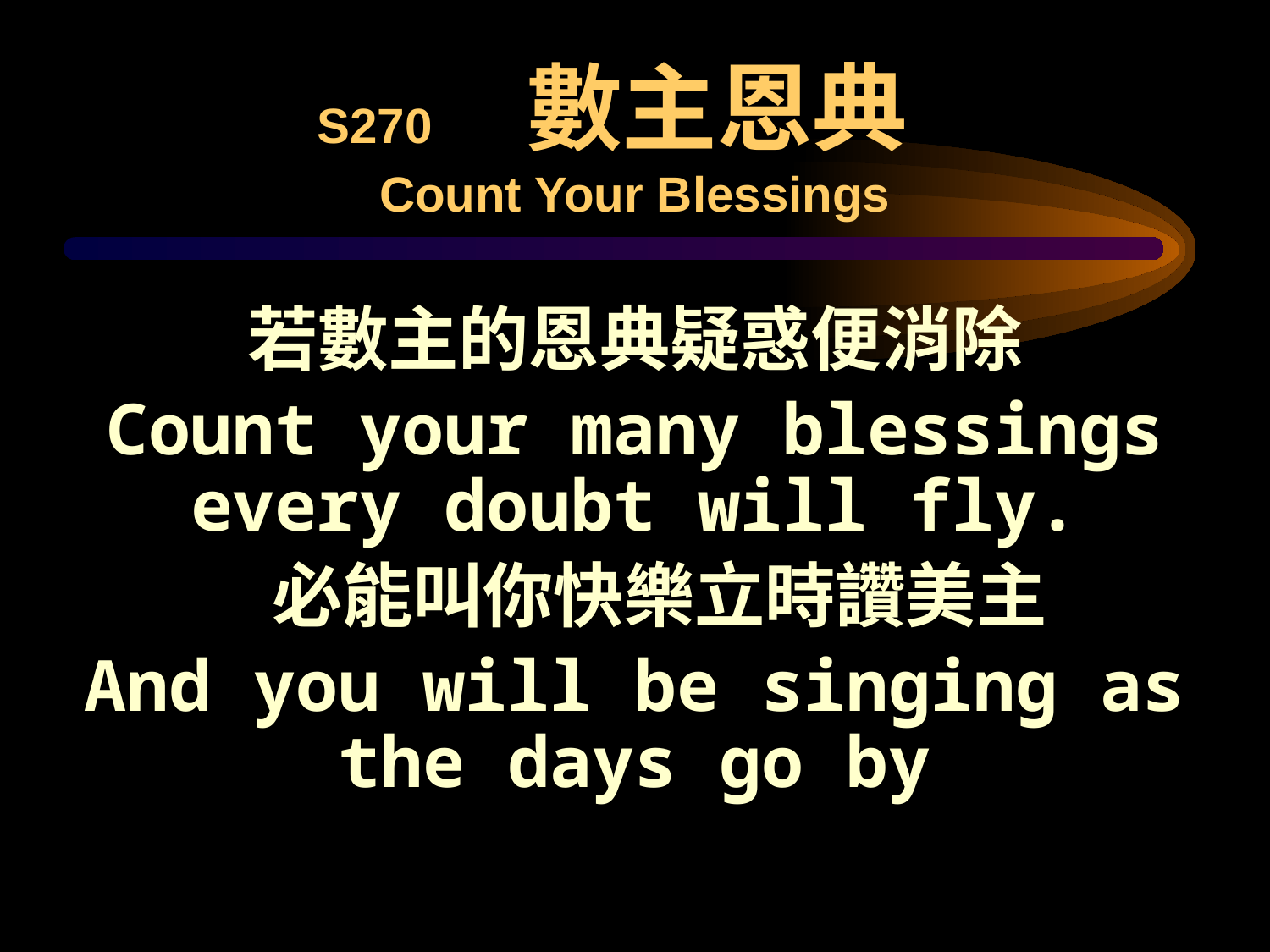

# S270      數主恩典 Count Your Blessings
若數主的恩典疑惑便消除
Count your many blessings every doubt will fly.
  必能叫你快樂立時讚美主
And you will be singing as the days go by